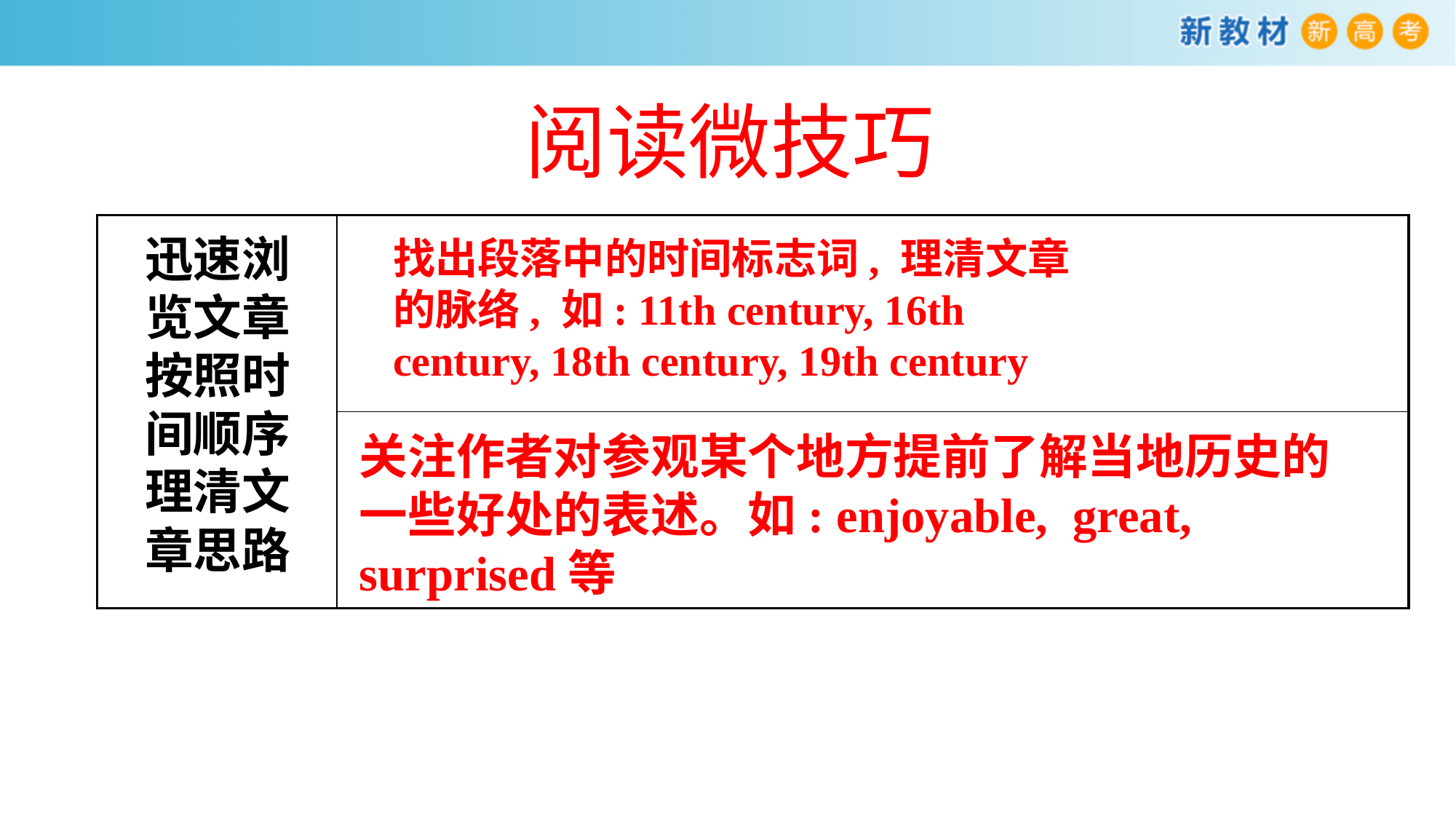

阅读微技巧

|  |  |
| --- | --- |
|  |  |
迅速浏
览文章
按照时
间顺序
理清文
章思路

找出段落中的时间标志词, 理清文章的脉络, 如: 11th century, 16th century, 18th century, 19th century
关注作者对参观某个地方提前了解当地历史的一些好处的表述。如: enjoyable,  great,  surprised等